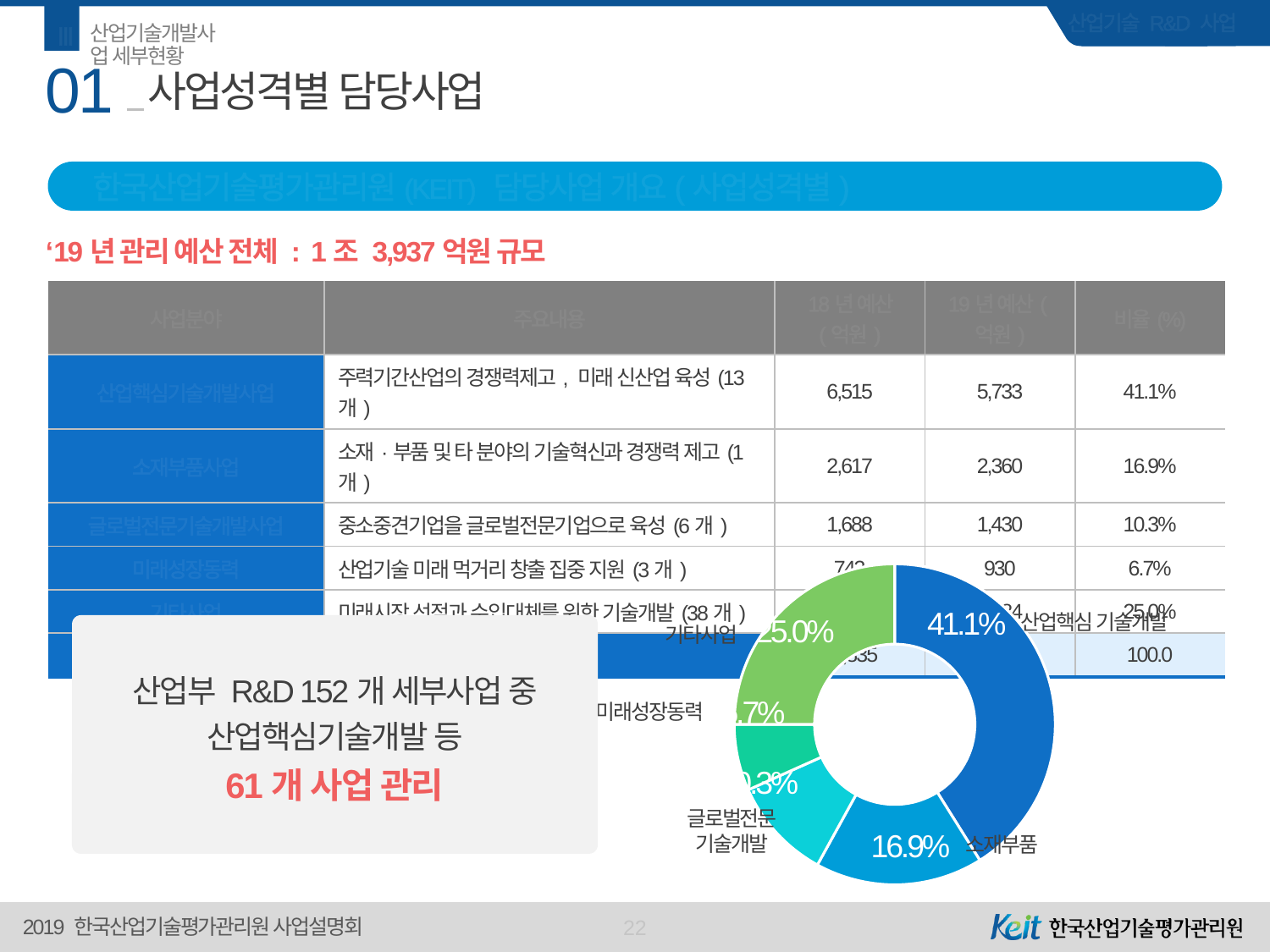

Ⅲ
산업기술개발사업 세부현황
01
# 사업성격별 담당사업
한국산업기술평가관리원(KEIT) 담당사업 개요(사업성격별)
‘19년 관리 예산 전체 :  1조 3,937억원 규모
| 사업분야 | 주요내용 | 18년 예산 (억원) | 19년 예산(억원) | 비율(%) |
| --- | --- | --- | --- | --- |
| 산업핵심기술개발사업 | 주력기간산업의 경쟁력제고, 미래 신산업 육성(13개) | 6,515 | 5,733 | 41.1% |
| 소재부품사업 | 소재·부품 및 타 분야의 기술혁신과 경쟁력 제고(1개) | 2,617 | 2,360 | 16.9% |
| 글로벌전문기술개발사업 | 중소중견기업을 글로벌전문기업으로 육성(6개) | 1,688 | 1,430 | 10.3% |
| 미래성장동력 | 산업기술 미래 먹거리 창출 집중 지원(3개) | 743 | 930 | 6.7% |
| 기타사업 | 미래시장 선점과 수입대체를 위한 기술개발(38개) | 3,272 | 3,484 | 25.0% |
| 계 |  | 14,835 | 13,937 | 100.0 |

### Chart

| Category | 판매 |
|---|---|
| 1분기 | 0.411 |
| 2분기 | 0.169 |
| 3분기 | 0.103 |
| 4분기 | 0.067 |
| 5분기 | 0.25 |
41.1%
산업핵심 기술개발
25.0%
기타사업
산업부 R&D 152개 세부사업 중
산업핵심기술개발 등
61개 사업 관리
6.7%
미래성장동력
10.3%
글로벌전문
기술개발
16.9%
소재부품
22